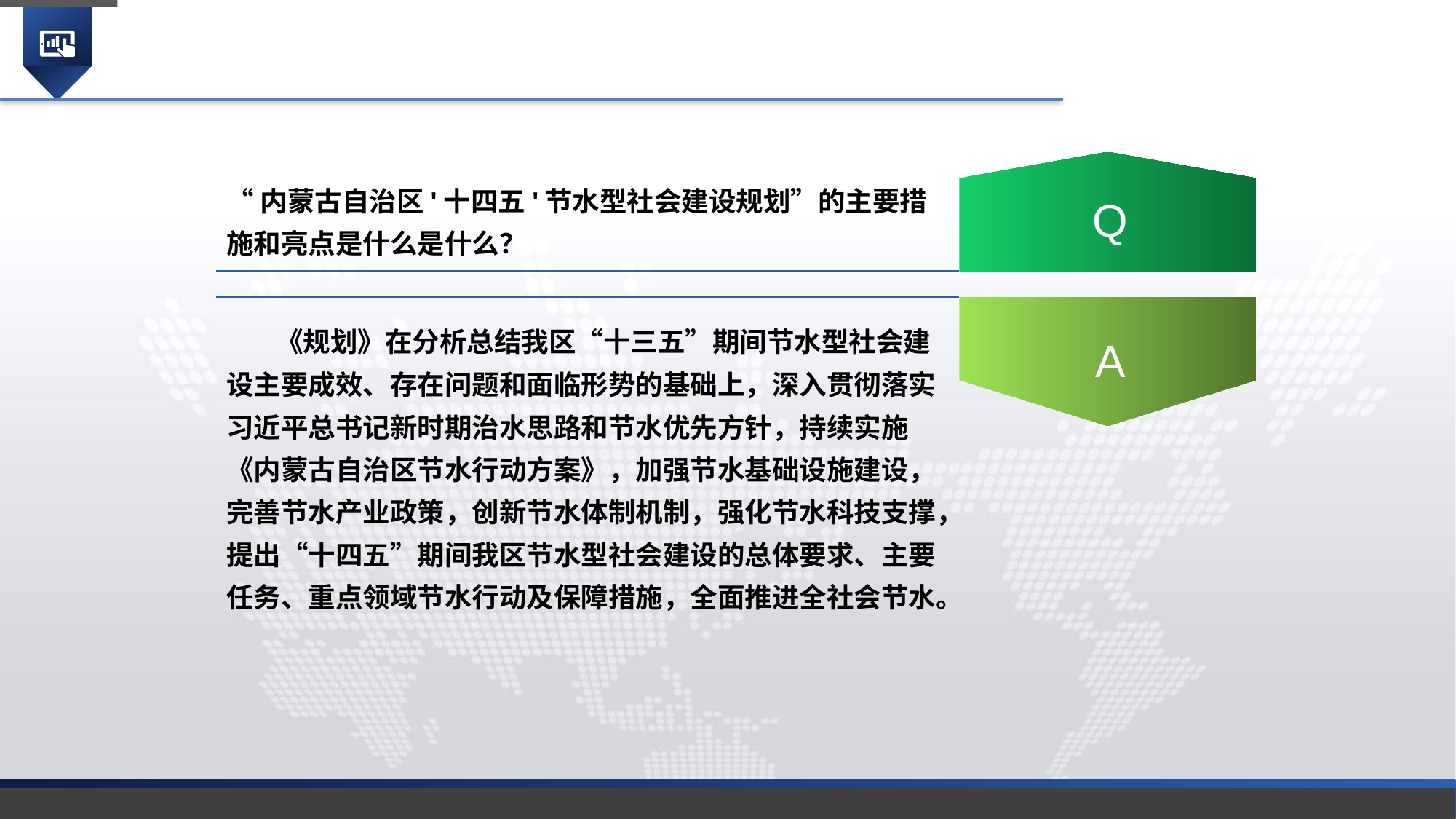

“内蒙古自治区'十四五'节水型社会建设规划”的主要措施和亮点是什么是什么？
Q

        《规划》在分析总结我区“十三五”期间节水型社会建设主要成效、存在问题和面临形势的基础上，深入贯彻落实习近平总书记新时期治水思路和节水优先方针，持续实施《内蒙古自治区节水行动方案》，加强节水基础设施建设，完善节水产业政策，创新节水体制机制，强化节水科技支撑，提出“十四五”期间我区节水型社会建设的总体要求、主要任务、重点领域节水行动及保障措施，全面推进全社会节水。
A